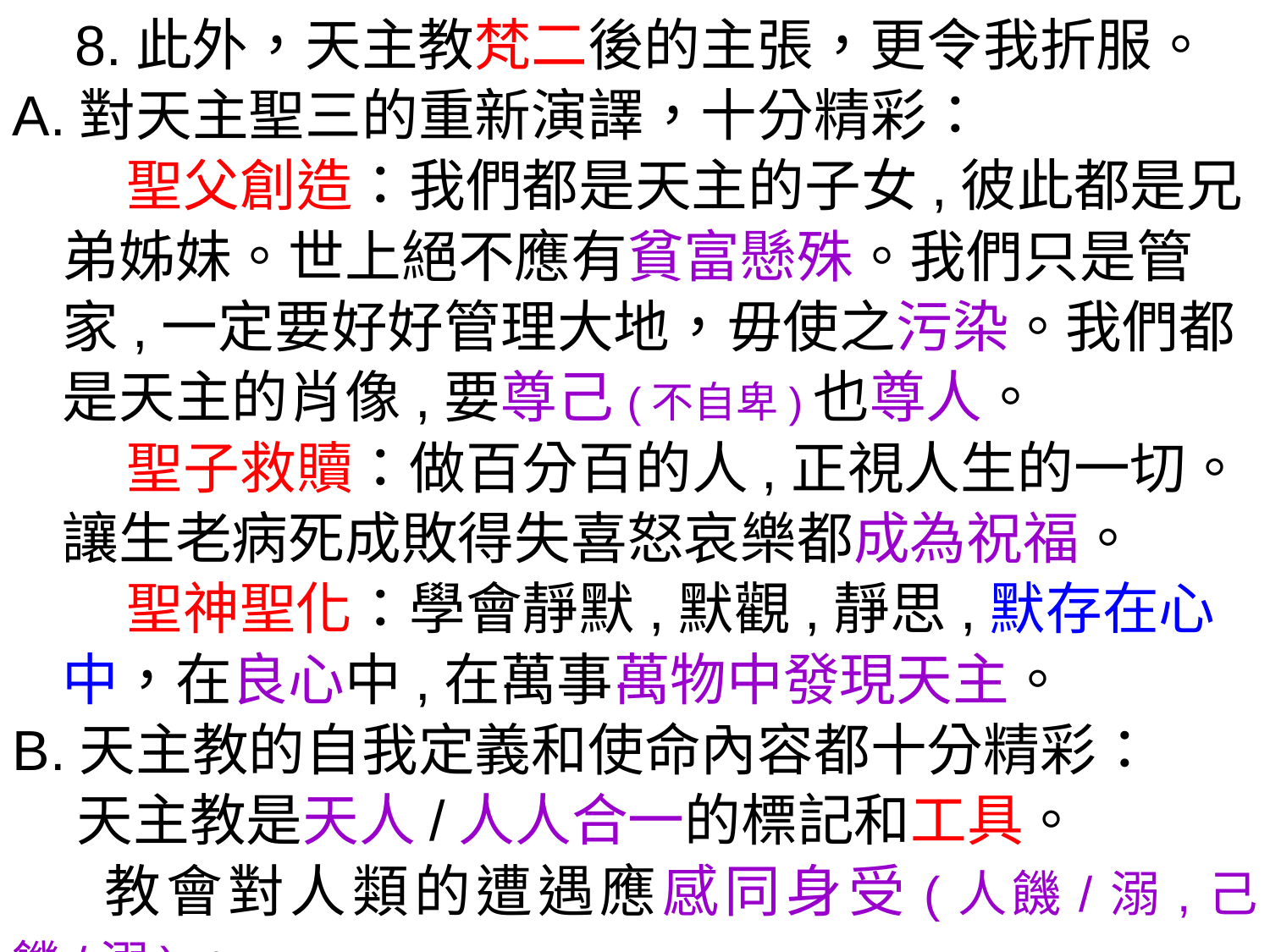

8.此外，天主教梵二後的主張，更令我折服。
A.對天主聖三的重新演譯，十分精彩：
    聖父創造：我們都是天主的子女,彼此都是兄弟姊妹。世上絕不應有貧富懸殊。我們只是管家,一定要好好管理大地，毋使之污染。我們都是天主的肖像,要尊己(不自卑)也尊人。
    聖子救贖：做百分百的人,正視人生的一切。讓生老病死成敗得失喜怒哀樂都成為祝福。
    聖神聖化：學會靜默,默觀,靜思,默存在心中，在良心中,在萬事萬物中發現天主。
B.天主教的自我定義和使命內容都十分精彩：
    天主教是天人/人人合一的標記和工具。
    教會對人類的遭遇應感同身受(人饑/溺,己饑/溺)。